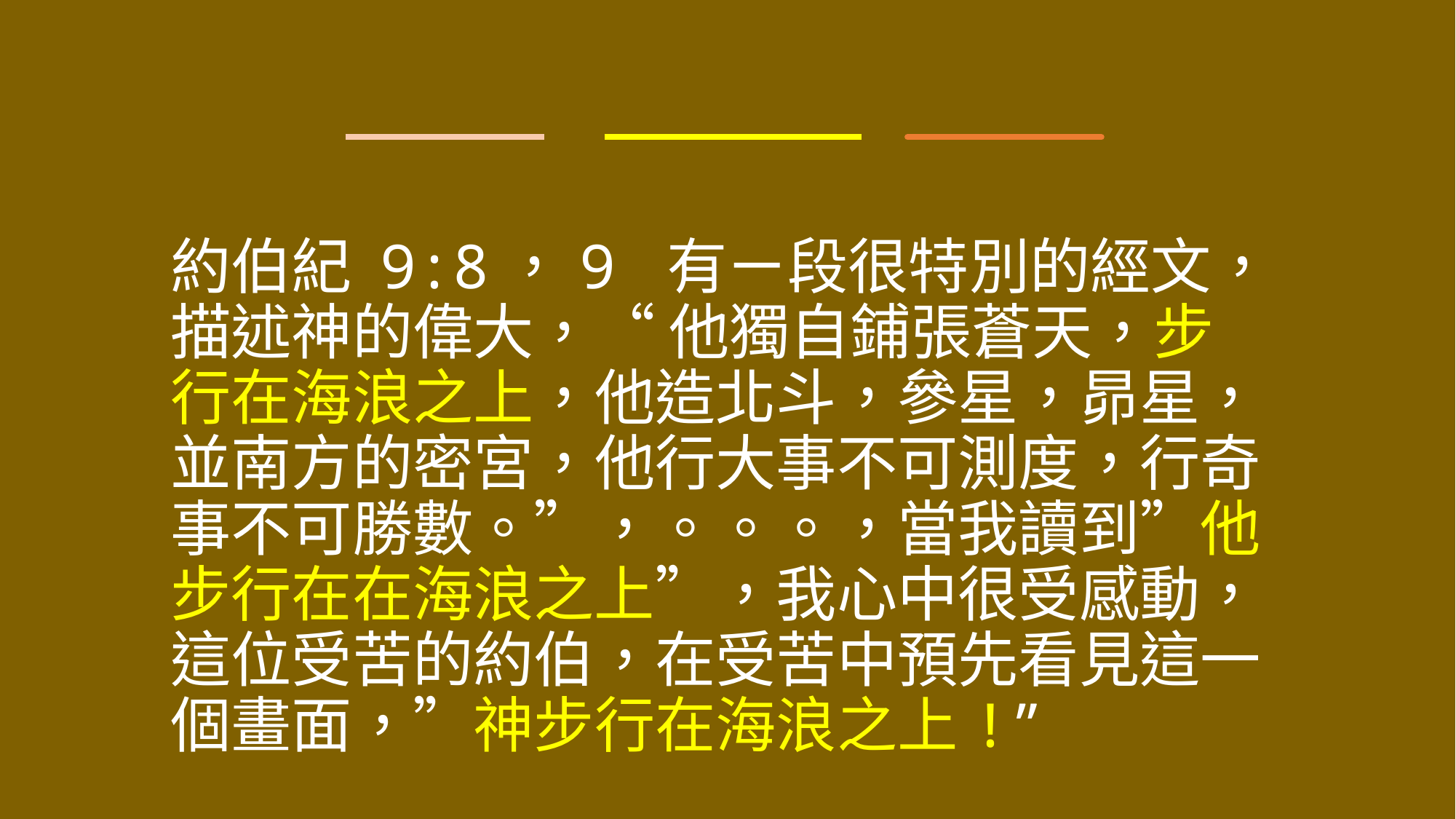

約伯紀 9:8，9 有ㄧ段很特別的經文，描述神的偉大，“ 他獨自鋪張蒼天，步行在海浪之上，他造北斗，參星，昴星，並南方的密宮，他行大事不可測度，行奇事不可勝數。”，。。。，當我讀到”他步行在在海浪之上”，我心中很受感動，這位受苦的約伯，在受苦中預先看見這一個畫面，”神步行在海浪之上!”